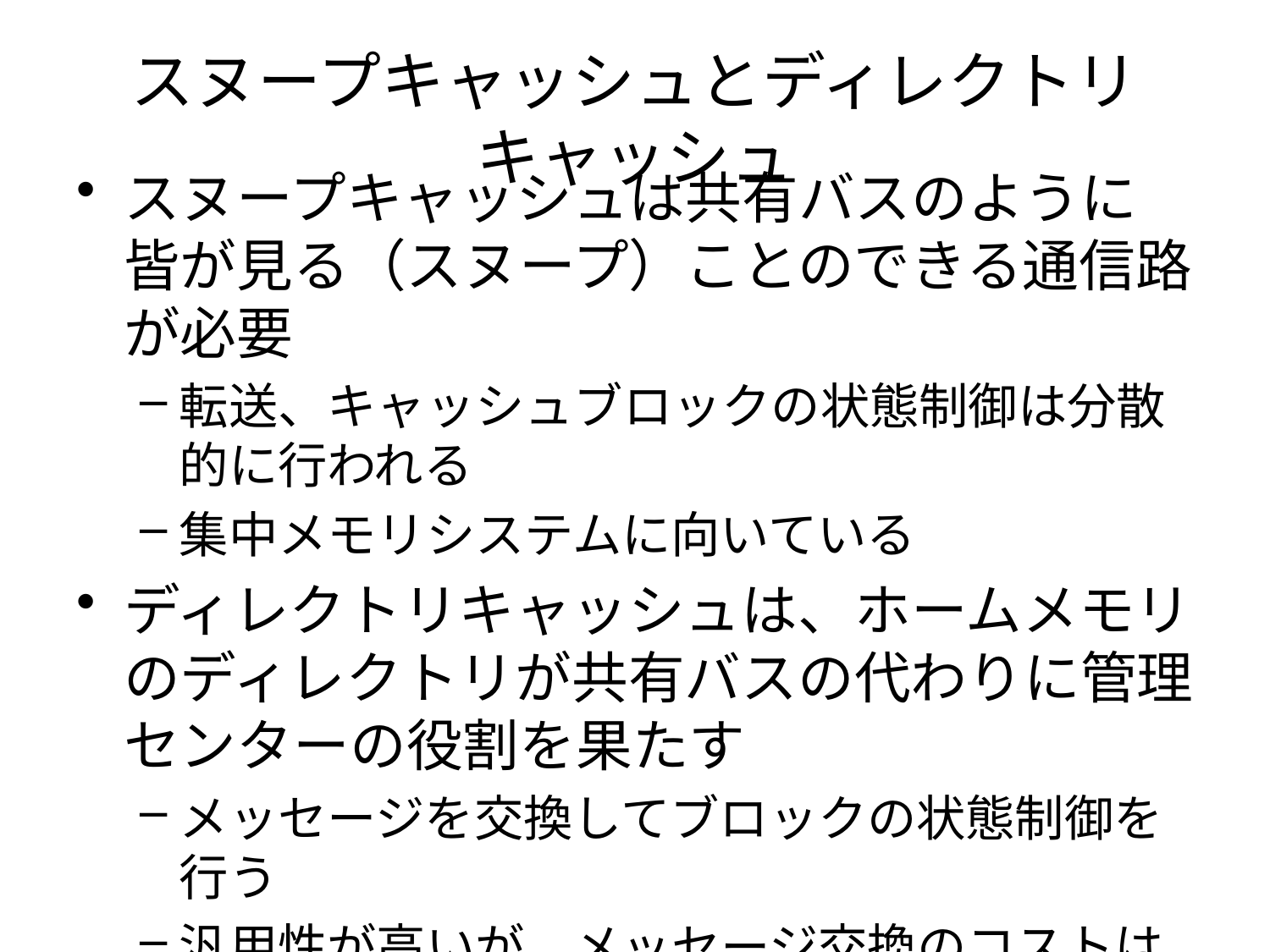

# スヌープキャッシュとディレクトリキャッシュ
スヌープキャッシュは共有バスのように皆が見る（スヌープ）ことのできる通信路が必要
転送、キャッシュブロックの状態制御は分散的に行われる
集中メモリシステムに向いている
ディレクトリキャッシュは、ホームメモリのディレクトリが共有バスの代わりに管理センターの役割を果たす
メッセージを交換してブロックの状態制御を行う
汎用性が高いが、メッセージ交換のコストは大きい